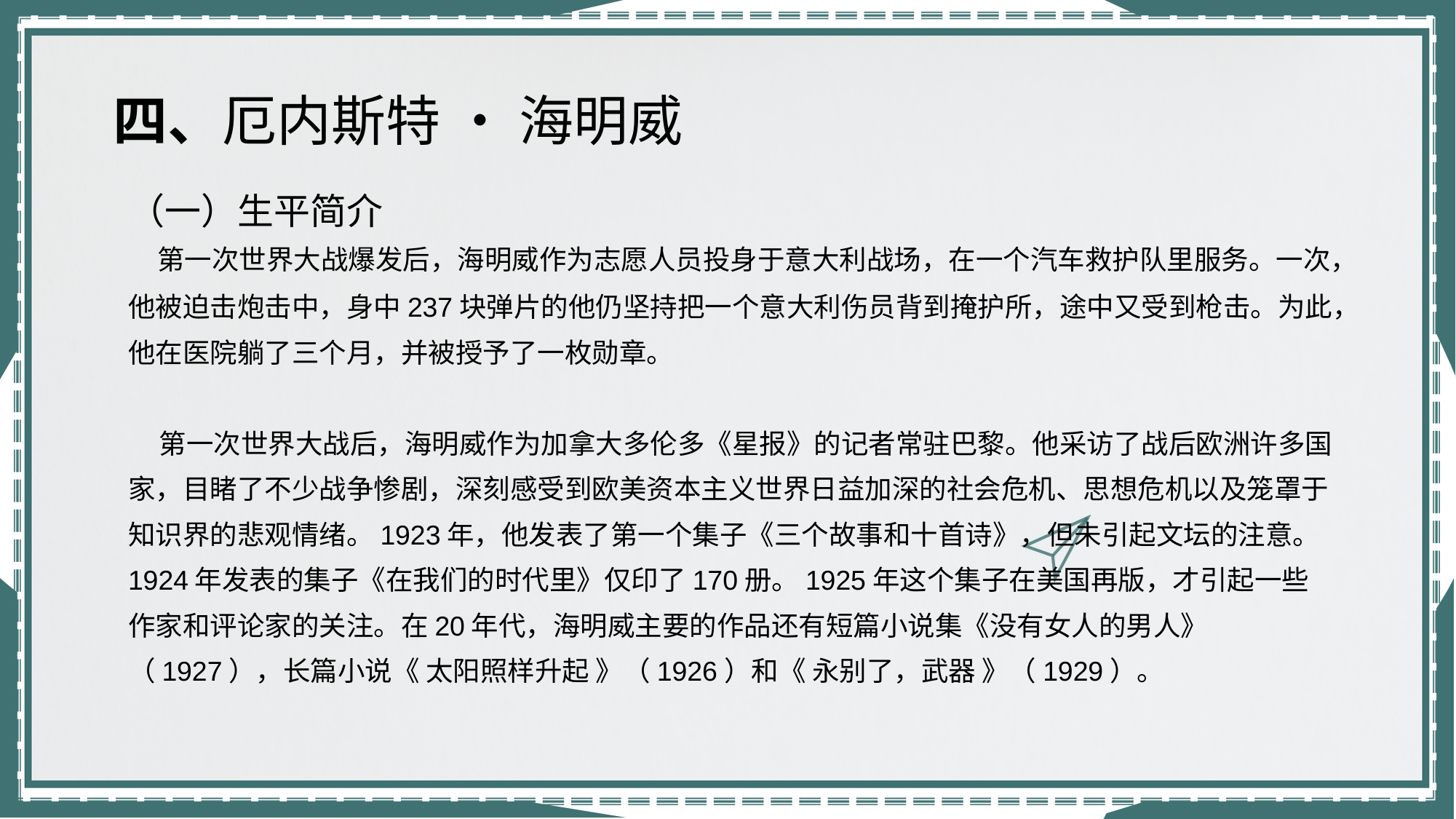

四、厄内斯特 • 海明威
（一）生平简介
   第一次世界大战爆发后，海明威作为志愿人员投身于意大利战场，在一个汽车救护队里服务。一次，他被迫击炮击中，身中237块弹片的他仍坚持把一个意大利伤员背到掩护所，途中又受到枪击。为此，他在医院躺了三个月，并被授予了一枚勋章。

    第一次世界大战后，海明威作为加拿大多伦多《星报》的记者常驻巴黎。他采访了战后欧洲许多国家，目睹了不少战争惨剧，深刻感受到欧美资本主义世界日益加深的社会危机、思想危机以及笼罩于知识界的悲观情绪。1923年，他发表了第一个集子《三个故事和十首诗》，但未引起文坛的注意。1924年发表的集子《在我们的时代里》仅印了170册。1925年这个集子在美国再版，才引起一些作家和评论家的关注。在20年代，海明威主要的作品还有短篇小说集《没有女人的男人》（1927），长篇小说《 太阳照样升起 》（1926）和《 永别了，武器 》（1929）。